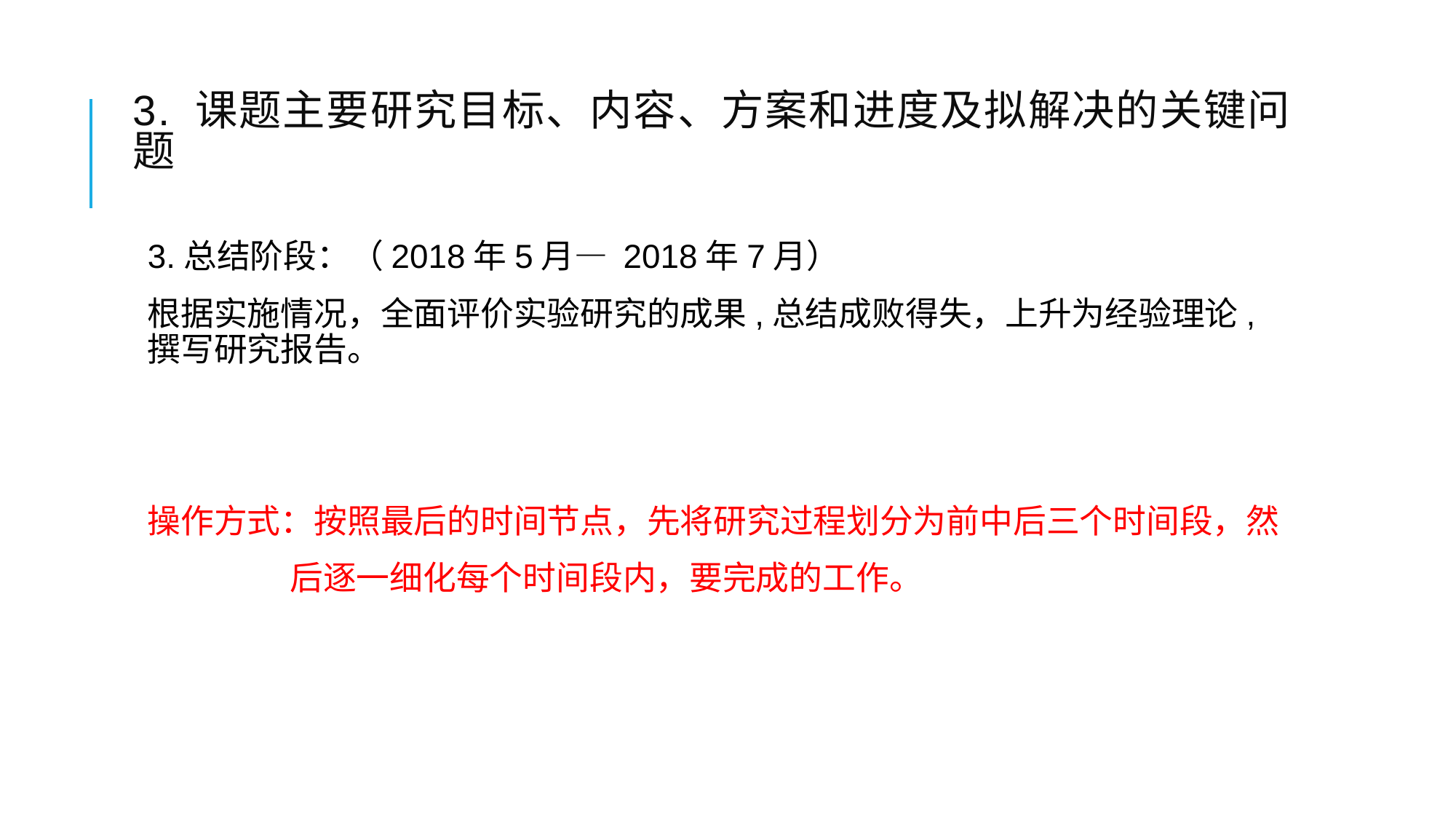

# 3. 课题主要研究目标、内容、方案和进度及拟解决的关键问题
3.总结阶段：（2018年5月— 2018年7月）
根据实施情况，全面评价实验研究的成果,总结成败得失，上升为经验理论,撰写研究报告。

操作方式：按照最后的时间节点，先将研究过程划分为前中后三个时间段，然
                  后逐一细化每个时间段内，要完成的工作。